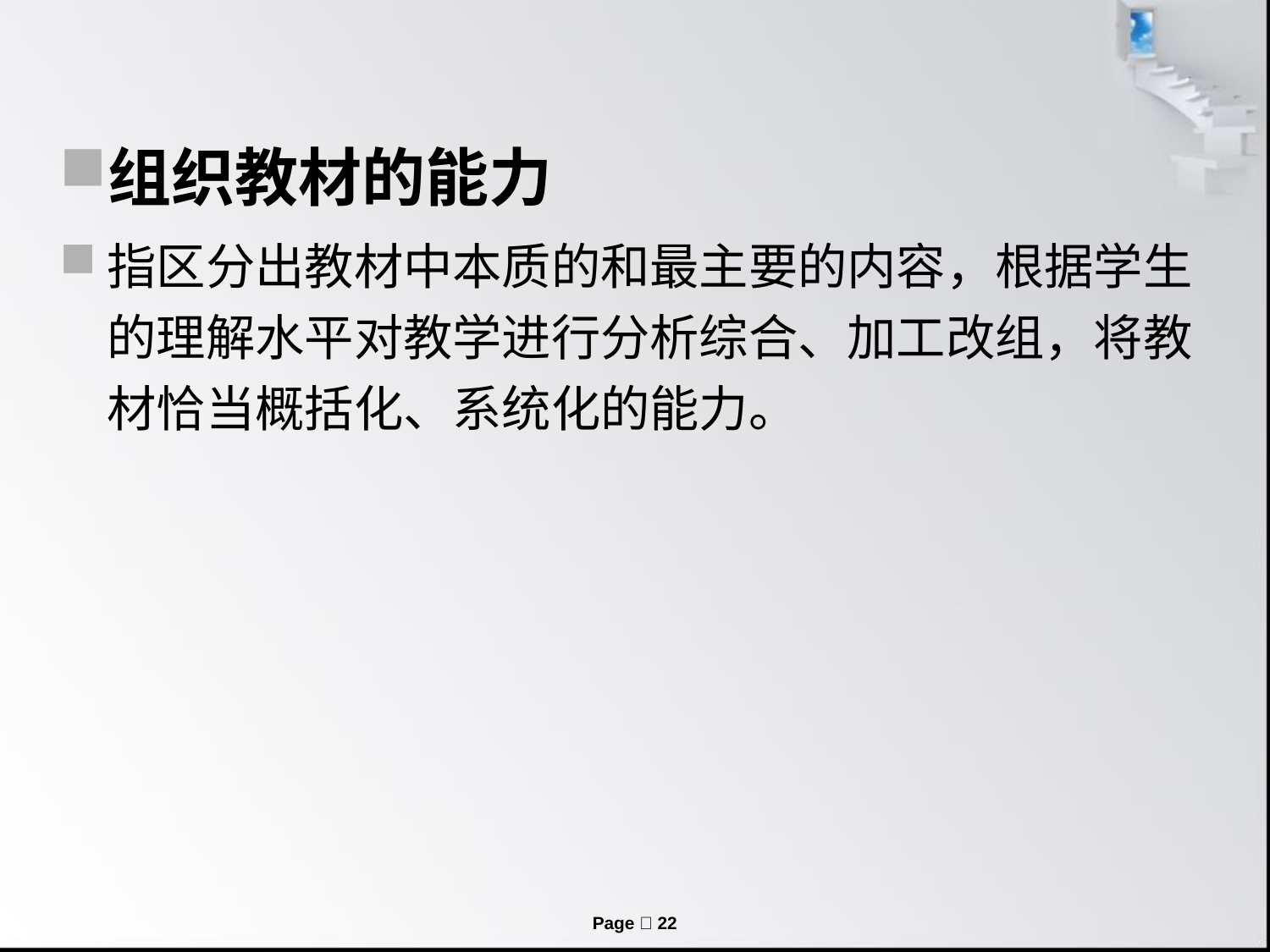

组织教材的能力
指区分出教材中本质的和最主要的内容，根据学生的理解水平对教学进行分析综合、加工改组，将教材恰当概括化、系统化的能力。